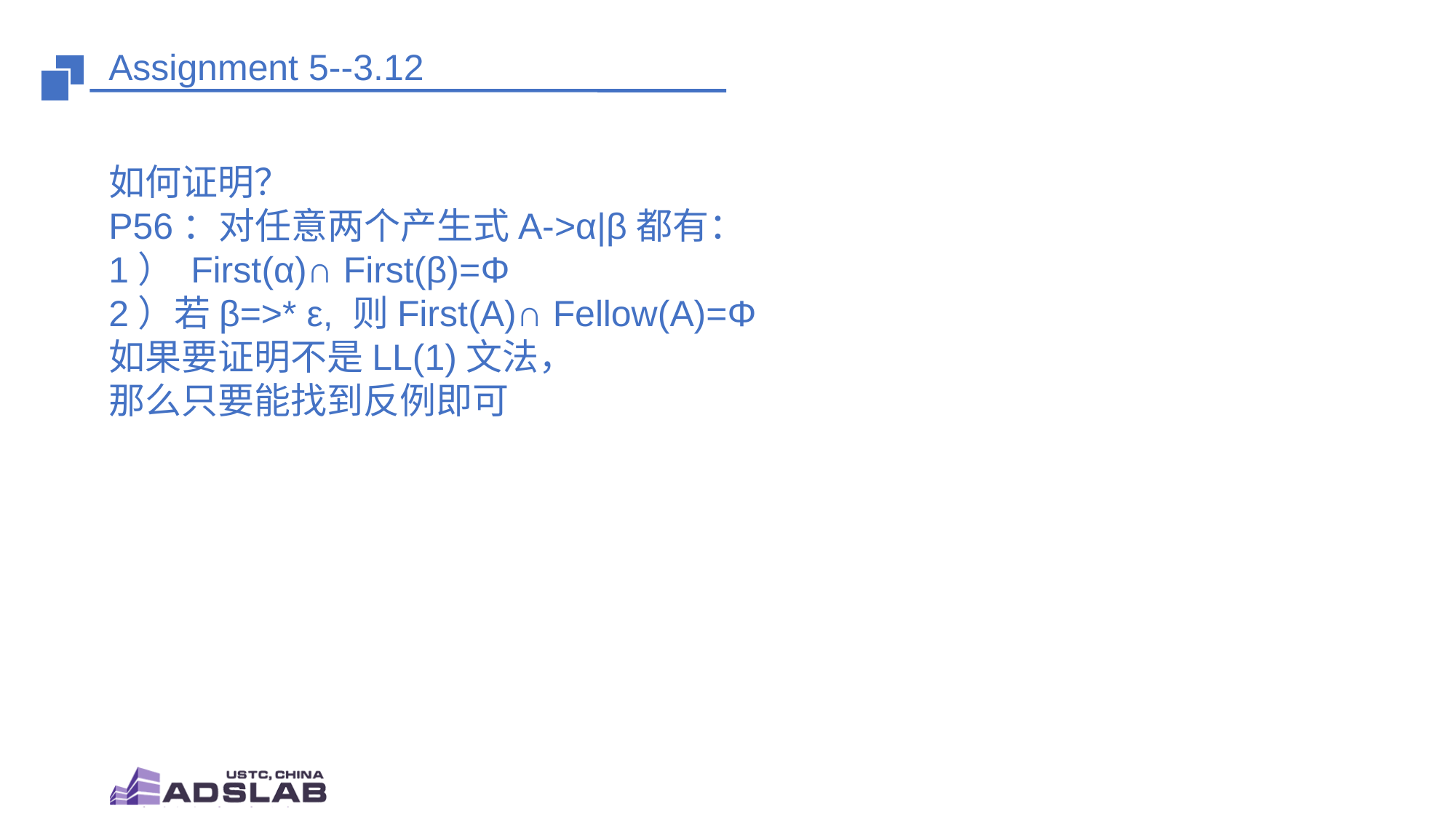

# Assignment 5--3.12
如何证明？
P56：对任意两个产生式A->α|β都有：
1） First(α)∩ First(β)=Φ
2）若β=>* ε, 则First(A)∩ Fellow(A)=Φ
如果要证明不是LL(1)文法，
那么只要能找到反例即可